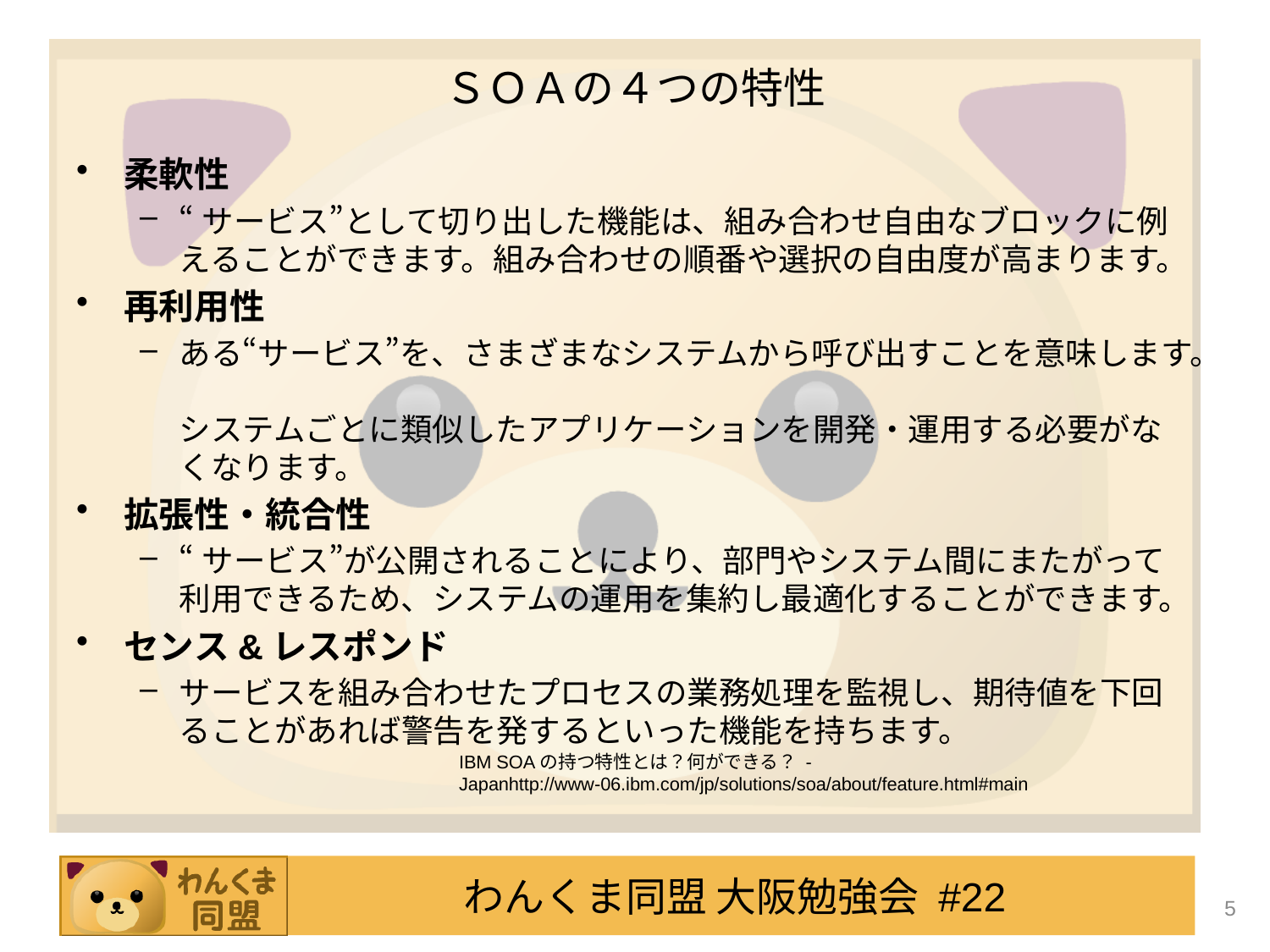

# ＳＯＡの４つの特性
柔軟性
“サービス”として切り出した機能は、組み合わせ自由なブロックに例えることができます。組み合わせの順番や選択の自由度が高まります。
再利用性
ある“サービス”を、さまざまなシステムから呼び出すことを意味します。
システムごとに類似したアプリケーションを開発・運用する必要がなくなります。
拡張性・統合性
“サービス”が公開されることにより、部門やシステム間にまたがって
利用できるため、システムの運用を集約し最適化することができます。
センス&レスポンド
サービスを組み合わせたプロセスの業務処理を監視し、期待値を下回ることがあれば警告を発するといった機能を持ちます。
IBM SOAの持つ特性とは？何ができる？ - Japanhttp://www-06.ibm.com/jp/solutions/soa/about/feature.html#main
5